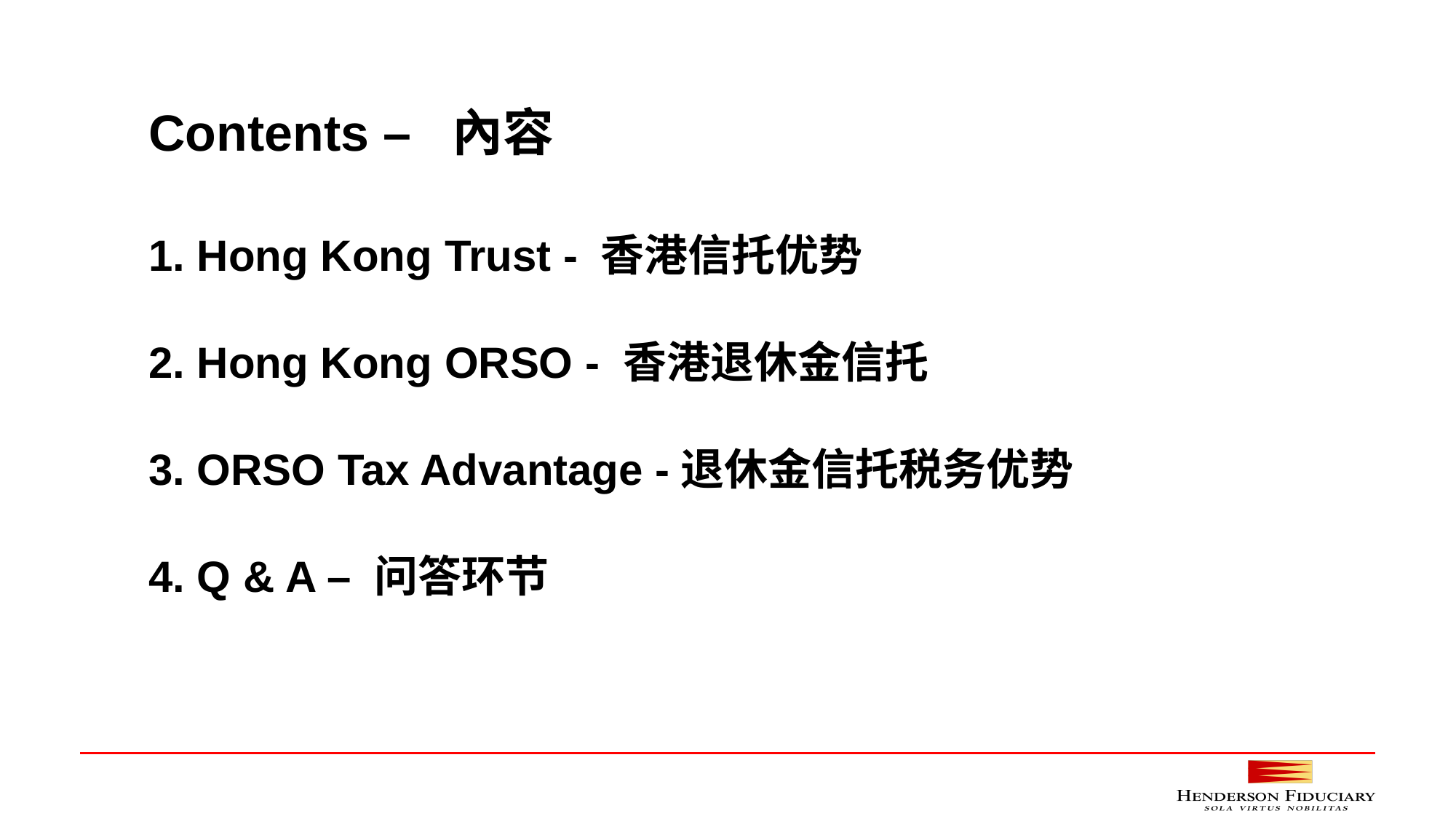

Contents –  內容

1. Hong Kong Trust - 香港信托优势

2. Hong Kong ORSO - 香港退休金信托

3. ORSO Tax Advantage -退休金信托税务优势

4. Q & A – 问答环节